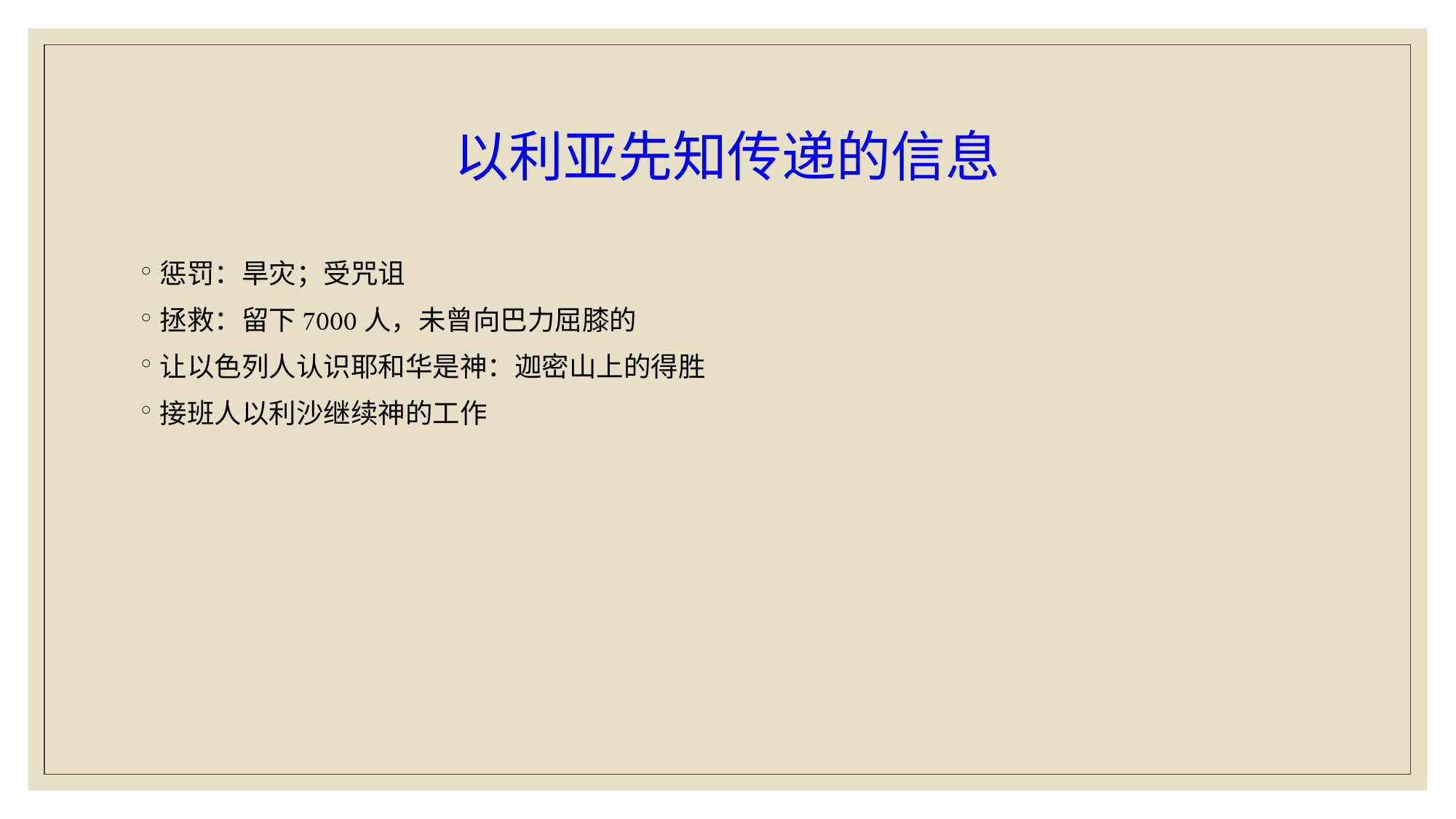

# 以利亚先知传递的信息
惩罚：旱灾；受咒诅
拯救：留下7000人，未曾向巴力屈膝的
让以色列人认识耶和华是神：迦密山上的得胜
接班人以利沙继续神的工作